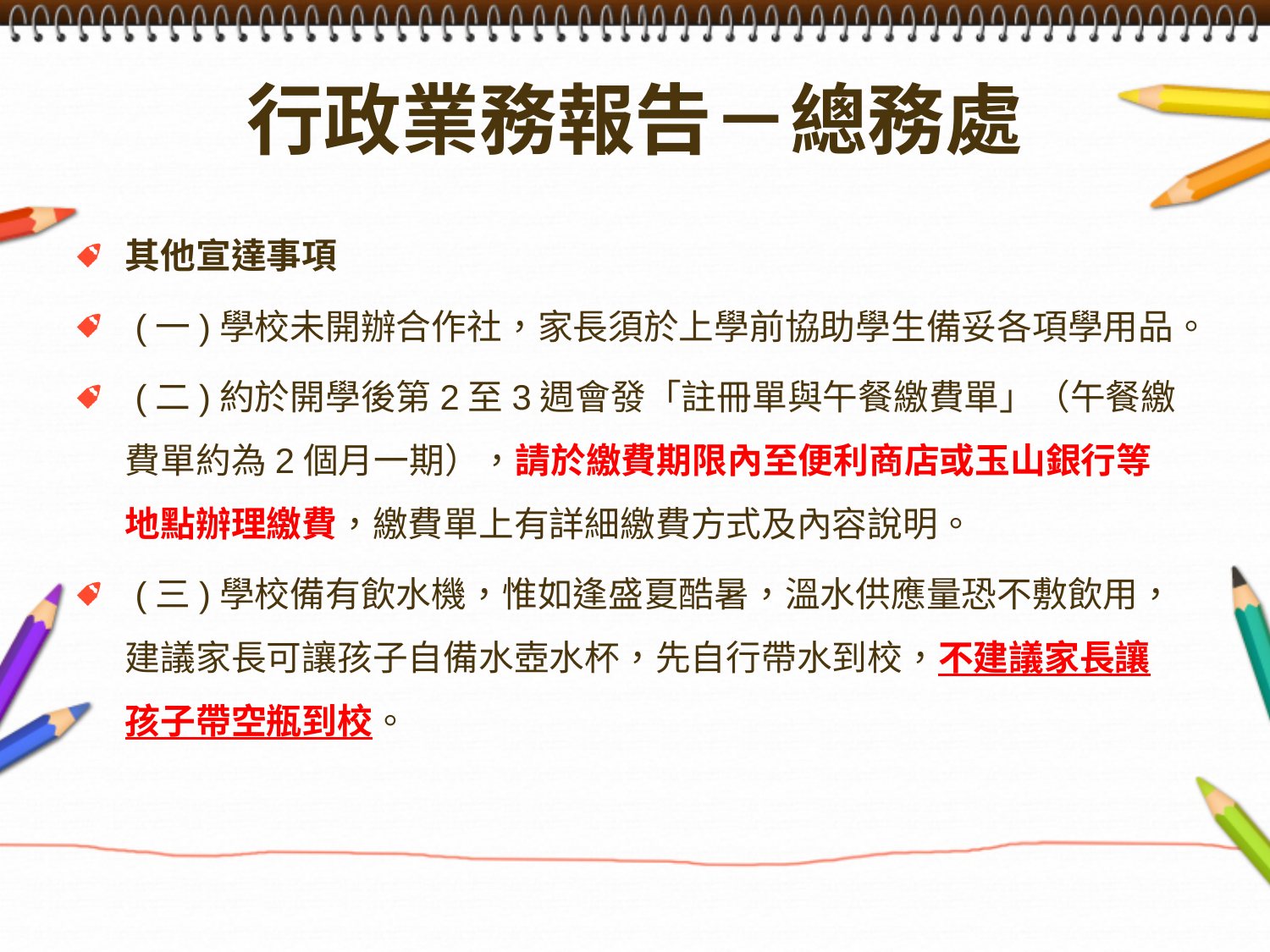

# 行政業務報告－總務處
其他宣達事項
 (一)學校未開辦合作社，家長須於上學前協助學生備妥各項學用品。
 (二)約於開學後第2至3週會發「註冊單與午餐繳費單」（午餐繳費單約為2個月一期），請於繳費期限內至便利商店或玉山銀行等地點辦理繳費，繳費單上有詳細繳費方式及內容說明。
 (三)學校備有飲水機，惟如逢盛夏酷暑，溫水供應量恐不敷飲用，建議家長可讓孩子自備水壺水杯，先自行帶水到校，不建議家長讓孩子帶空瓶到校。